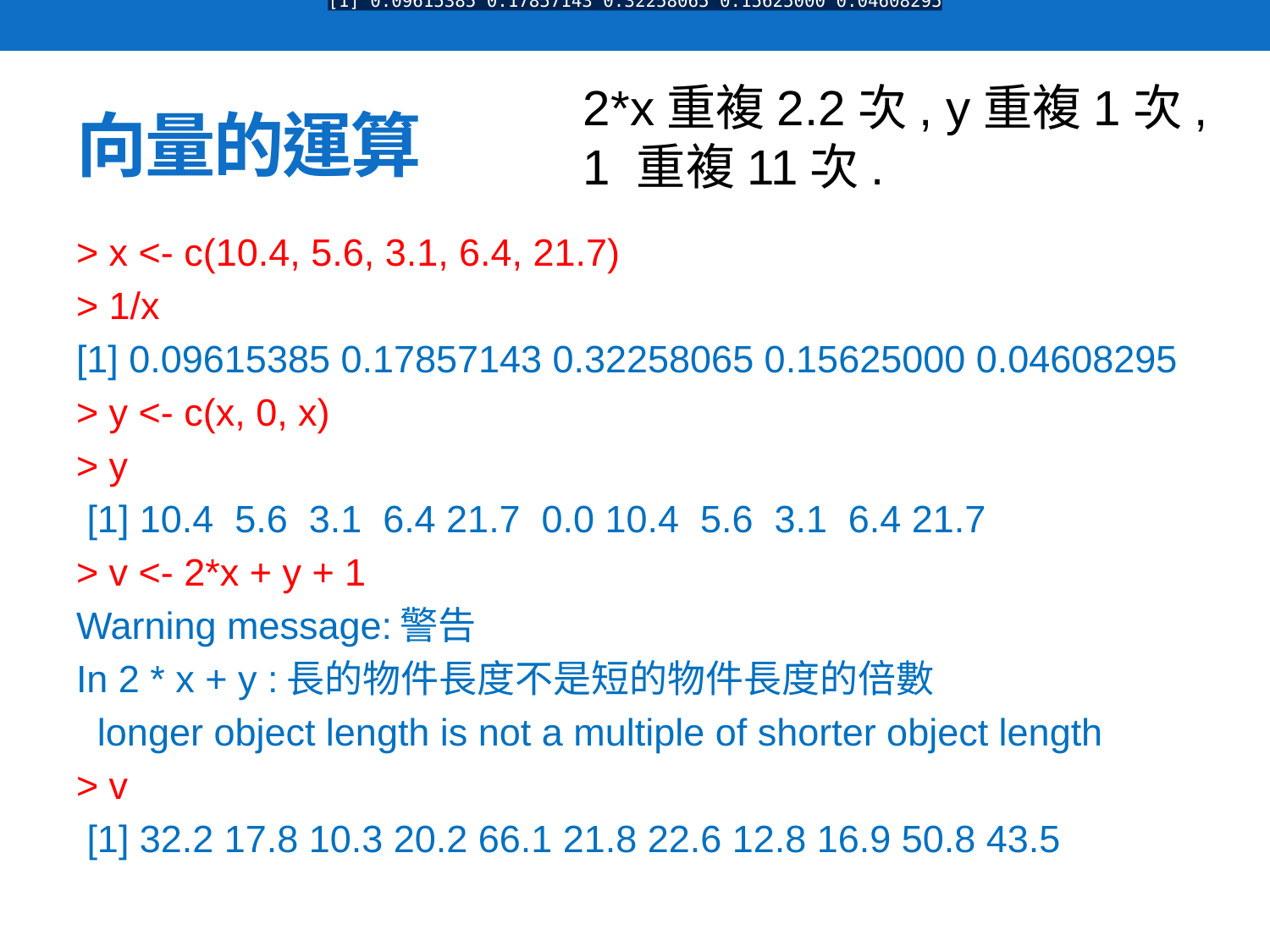

[1] 0.09615385 0.17857143 0.32258065 0.15625000 0.04608295
2*x重複2.2次, y重複1次,1 重複11次.
# 向量的運算
> x <- c(10.4, 5.6, 3.1, 6.4, 21.7)
> 1/x
[1] 0.09615385 0.17857143 0.32258065 0.15625000 0.04608295
> y <- c(x, 0, x)
> y
 [1] 10.4  5.6  3.1  6.4 21.7  0.0 10.4  5.6  3.1  6.4 21.7
> v <- 2*x + y + 1
Warning message:警告
In 2 * x + y :長的物件長度不是短的物件長度的倍數
  longer object length is not a multiple of shorter object length
> v
 [1] 32.2 17.8 10.3 20.2 66.1 21.8 22.6 12.8 16.9 50.8 43.5